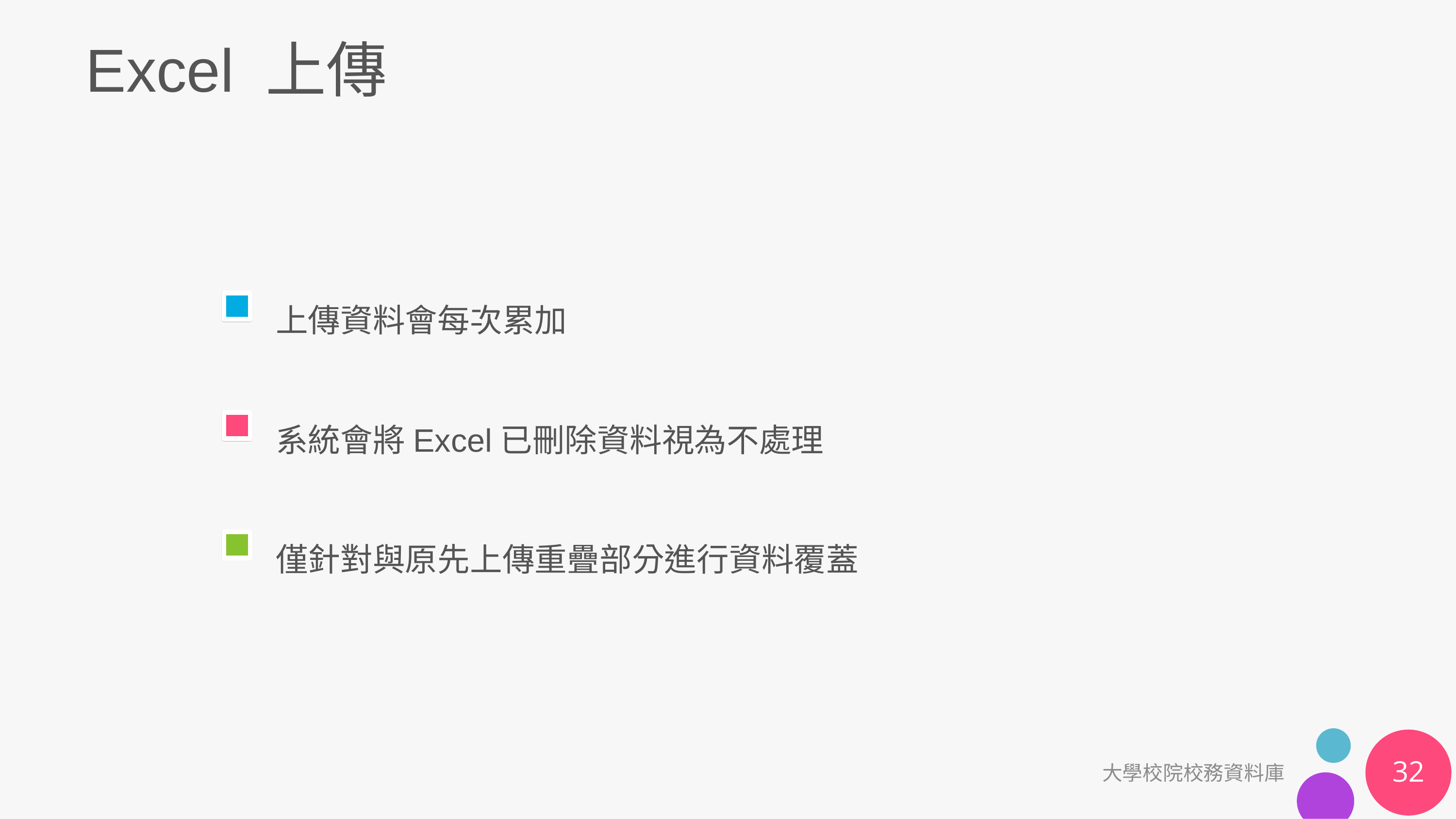

# Excel 上傳
上傳資料會每次累加
系統會將Excel已刪除資料視為不處理

僅針對與原先上傳重疊部分進行資料覆蓋

32
大學校院校務資料庫